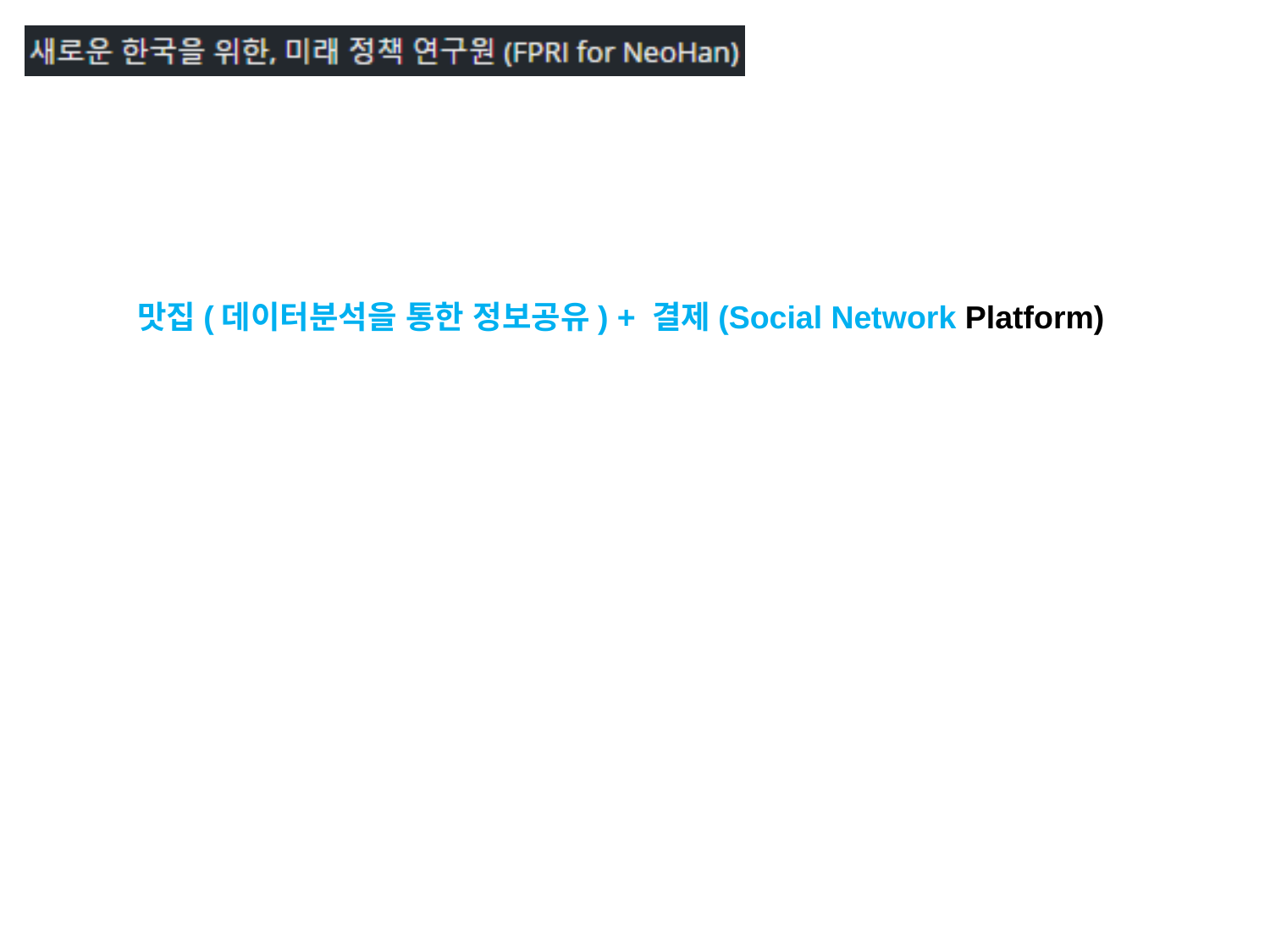

맛집(데이터분석을 통한 정보공유) + 결제(Social Network Platform)